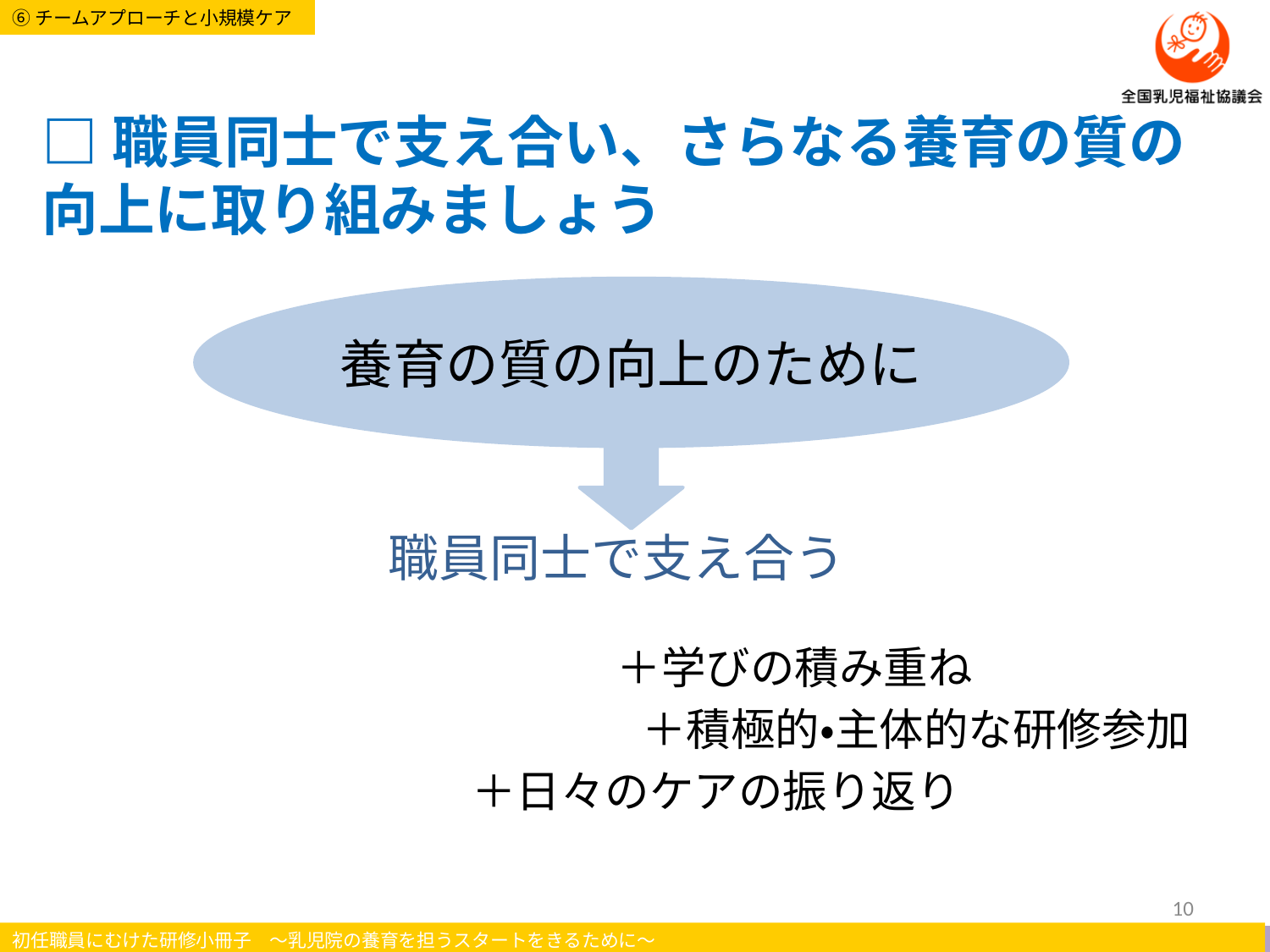

# □職員同士で支え合い、さらなる養育の質の向上に取り組みましょう
養育の質の向上のために

職員同士で支え合う

　　　　　　　　＋学びの積み重ね
　　　　　 　          　　　　　＋積極的・主体的な研修参加
                   　　　　　＋日々のケアの振り返り

10